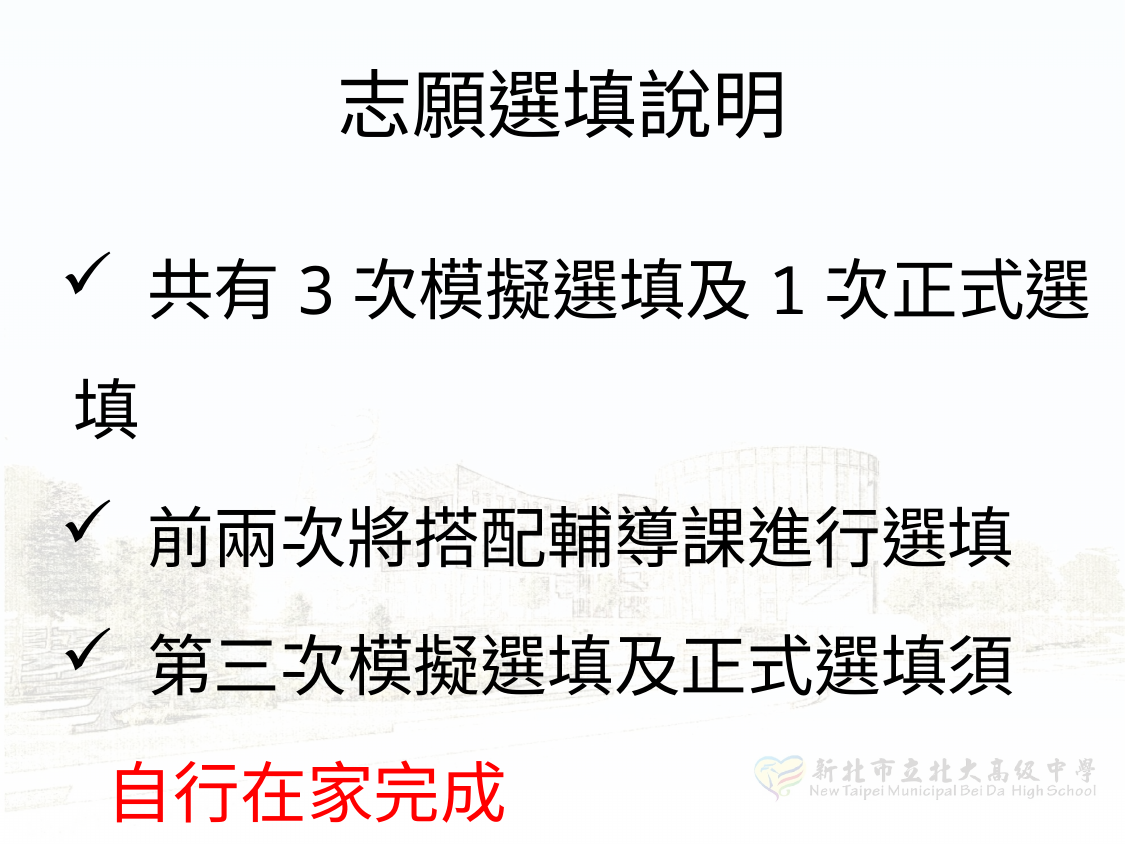

# 志願選填說明

 共有3次模擬選填及1次正式選填
 前兩次將搭配輔導課進行選填
 第三次模擬選填及正式選填須
  自行在家完成